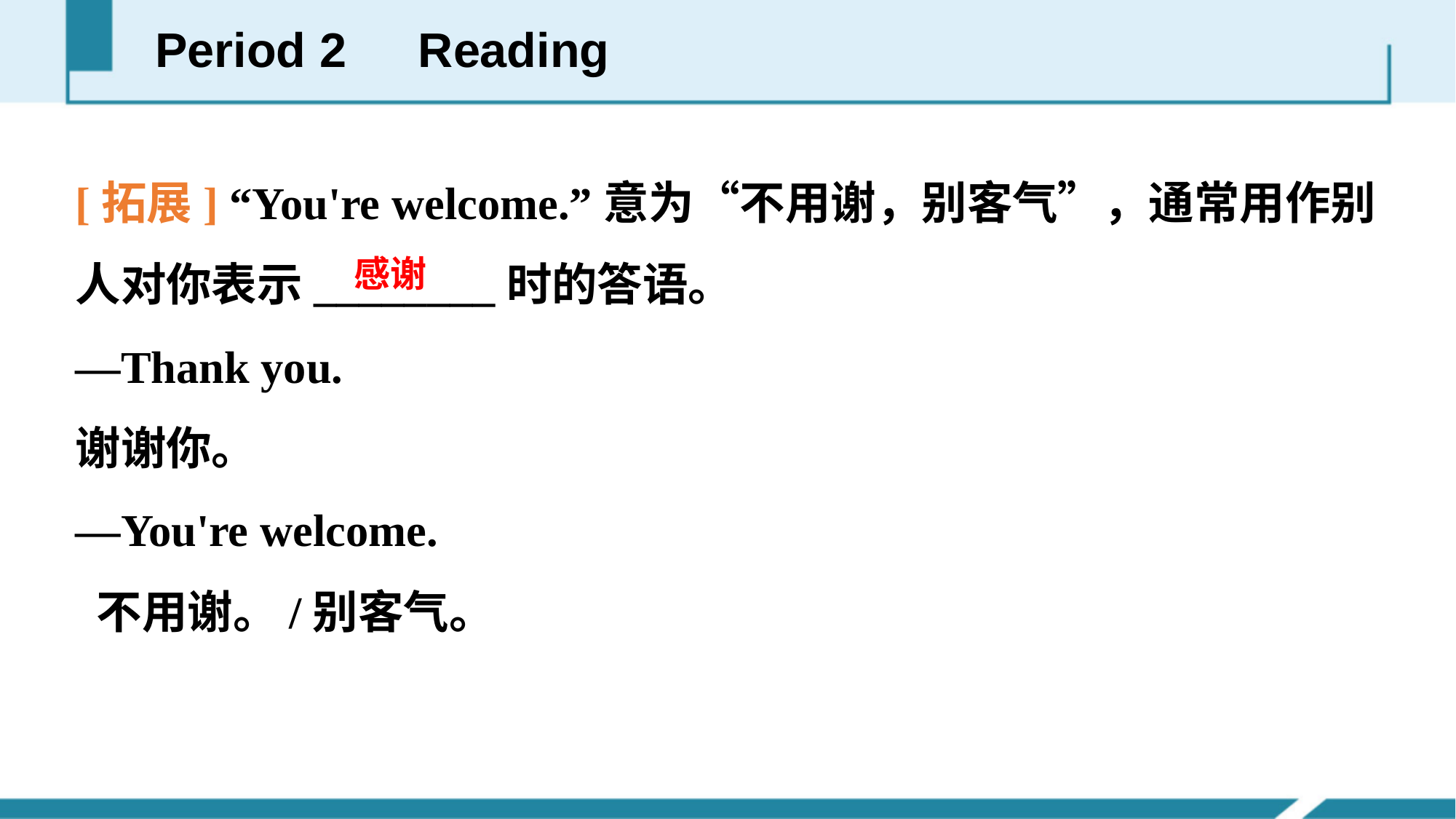

Period 2　Reading
[拓展] “You're welcome.”意为“不用谢，别客气”，通常用作别人对你表示________时的答语。
—Thank you.
谢谢你。
—You're welcome.
 不用谢。/别客气。
感谢